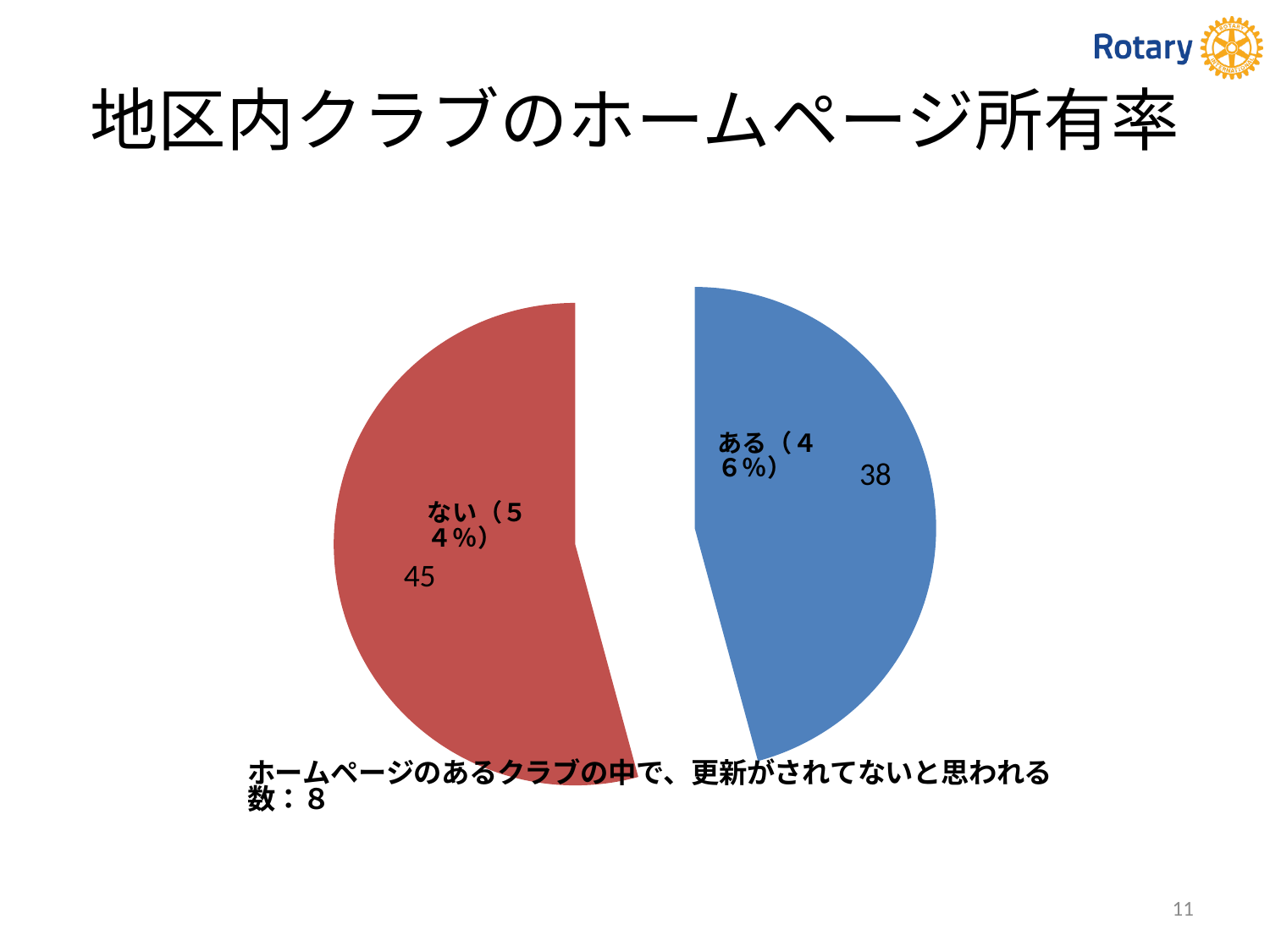

# 地区内クラブのホームページ所有率

### Chart

| Category | 数 | 列1 |
|---|---|---|
| ある | 38.0 | 0.4578313253012048 |
| ない | 45.0 | 0.5421686746987951 |
11